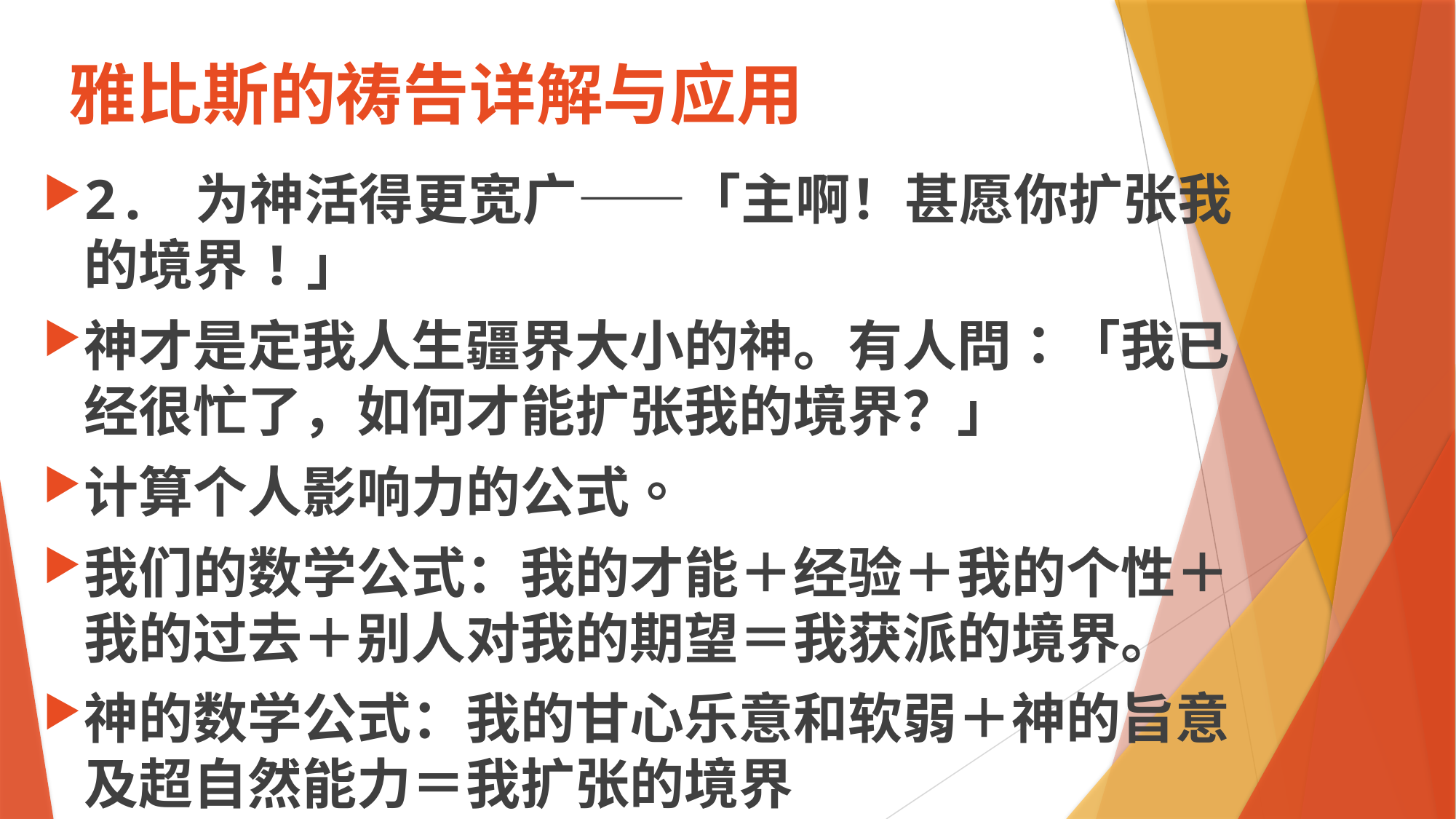

# 雅比斯的祷告详解与应用
2. 为神活得更宽广——「主啊！甚愿你扩张我的境界!」
神才是定我人生疆界大小的神。有人問：「我已经很忙了，如何才能扩张我的境界？」
计算个人影响力的公式。
我们的数学公式：我的才能＋经验＋我的个性＋我的过去＋别人对我的期望＝我获派的境界。
神的数学公式：我的甘心乐意和软弱＋神的旨意及超自然能力＝我扩张的境界